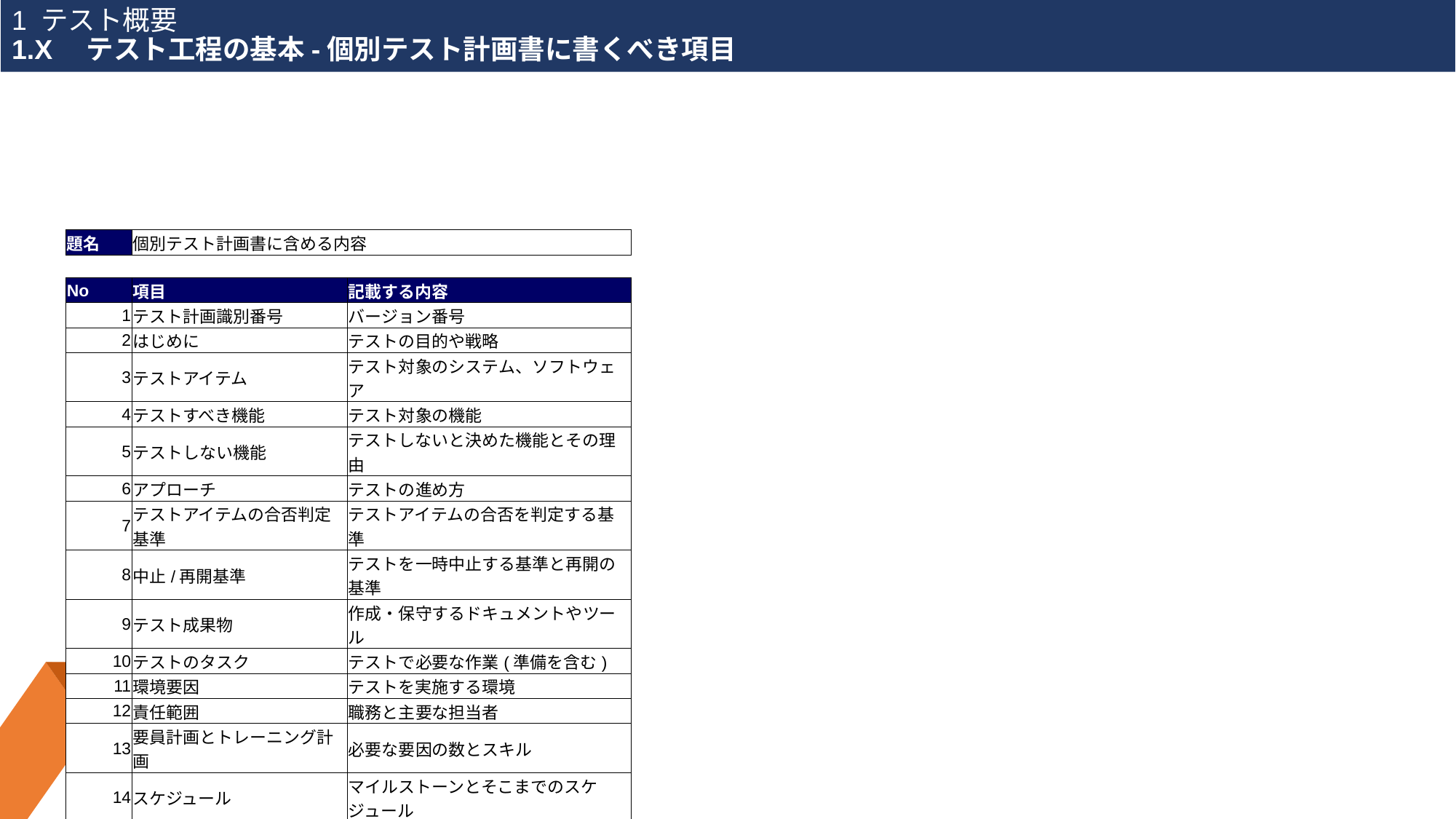

# 1 テスト概要 1.X　テスト工程の基本-個別テスト計画書に書くべき項目

| 題名 | 個別テスト計画書に含める内容 |  |
| --- | --- | --- |
|  |  |  |
| No | 項目 | 記載する内容 |
| 1 | テスト計画識別番号 | バージョン番号 |
| 2 | はじめに | テストの目的や戦略 |
| 3 | テストアイテム | テスト対象のシステム、ソフトウェア |
| 4 | テストすべき機能 | テスト対象の機能 |
| 5 | テストしない機能 | テストしないと決めた機能とその理由 |
| 6 | アプローチ | テストの進め方 |
| 7 | テストアイテムの合否判定基準 | テストアイテムの合否を判定する基準 |
| 8 | 中止/再開基準 | テストを一時中止する基準と再開の基準 |
| 9 | テスト成果物 | 作成・保守するドキュメントやツール |
| 10 | テストのタスク | テストで必要な作業(準備を含む) |
| 11 | 環境要因 | テストを実施する環境 |
| 12 | 責任範囲 | 職務と主要な担当者 |
| 13 | 要員計画とトレーニング計画 | 必要な要因の数とスキル |
| 14 | スケジュール | マイルストーンとそこまでのスケジュール |
| 15 | リスクと対策 | テストに関わるリスクと対策 |
| 16 | 承認 | 計画の承認者の署名 |
|  |  |  |
|  | 参考文献 | https://qiita.com/princessechamp/items/5019ec1eab79799cd3b5 |